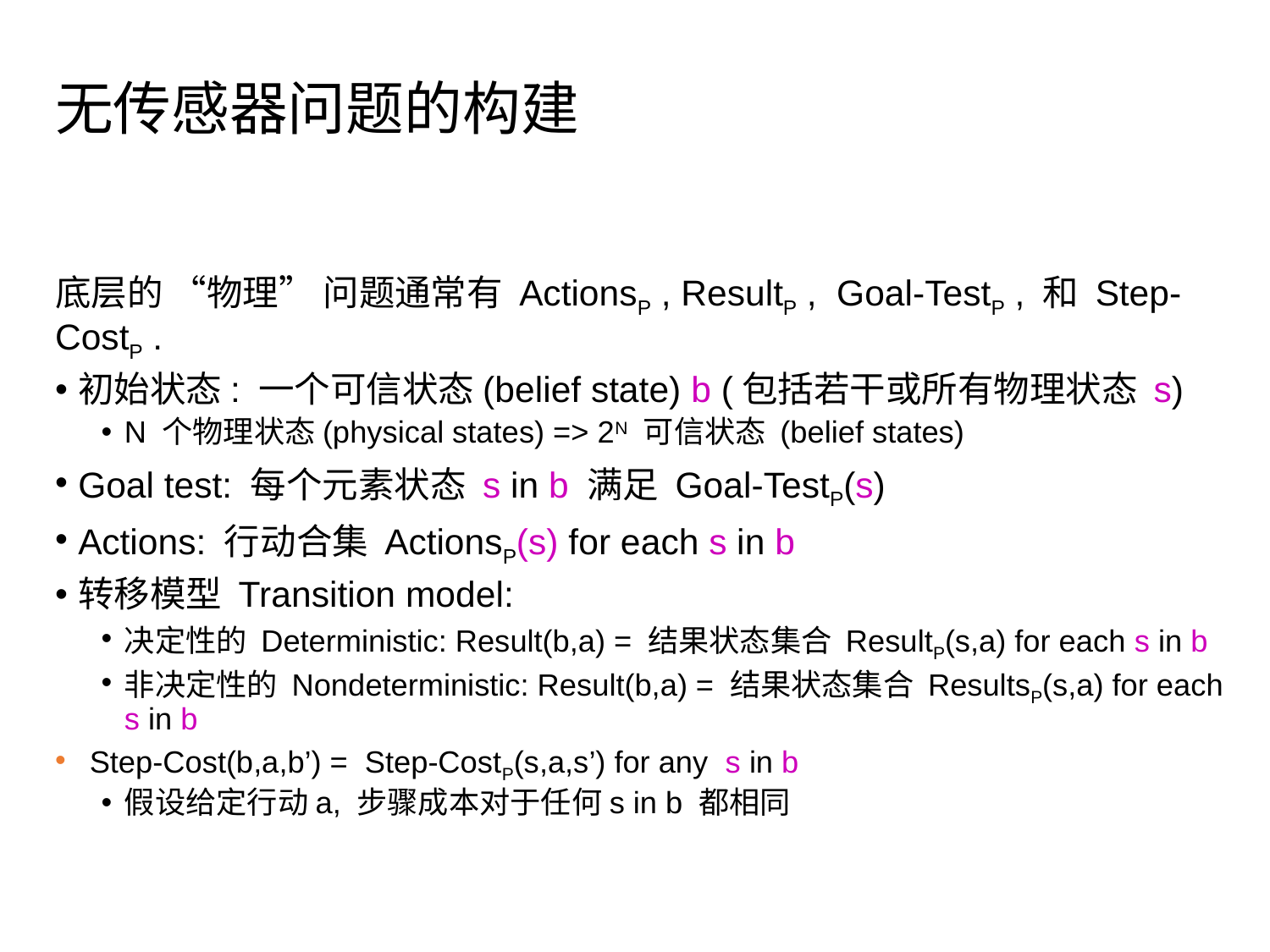

# 无传感器问题的构建
底层的 “物理” 问题通常有 ActionsP , ResultP ,  Goal-TestP , 和 Step-CostP .
初始状态: 一个可信状态(belief state) b (包括若干或所有物理状态 s)
N 个物理状态(physical states) => 2N 可信状态 (belief states)
Goal test: 每个元素状态 s in b 满足 Goal-TestP(s)
Actions: 行动合集 ActionsP(s) for each s in b
转移模型 Transition model:
决定性的 Deterministic: Result(b,a) = 结果状态集合 ResultP(s,a) for each s in b
非决定性的 Nondeterministic: Result(b,a) = 结果状态集合 ResultsP(s,a) for each s in b
Step-Cost(b,a,b’) =  Step-CostP(s,a,s’) for any  s in b
假设给定行动a, 步骤成本对于任何s in b 都相同